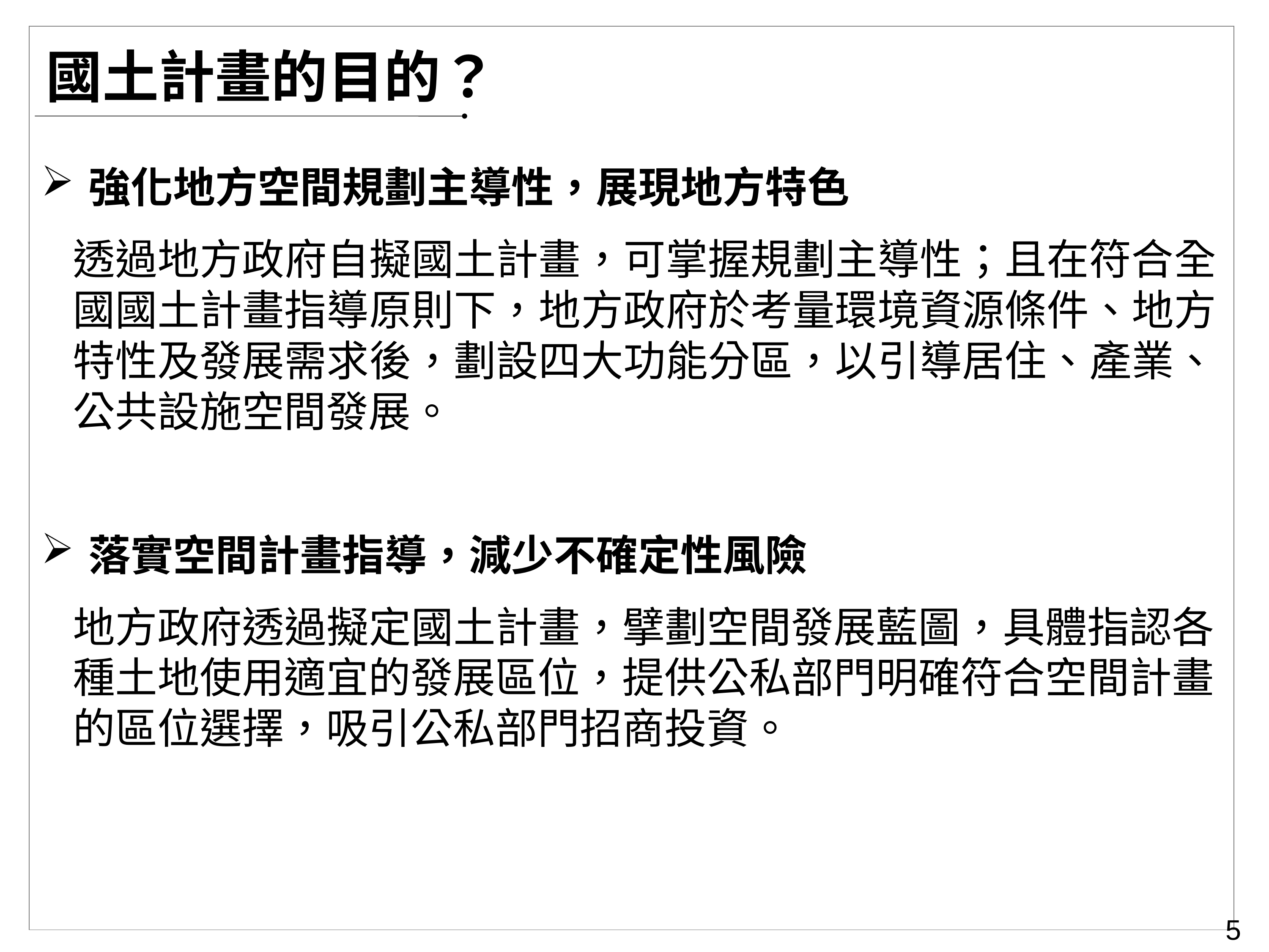

國土計畫的目的？

強化地方空間規劃主導性，展現地方特色
透過地方政府自擬國土計畫，可掌握規劃主導性；且在符合全國國土計畫指導原則下，地方政府於考量環境資源條件、地方特性及發展需求後，劃設四大功能分區，以引導居住、產業、公共設施空間發展。

落實空間計畫指導，減少不確定性風險
地方政府透過擬定國土計畫，擘劃空間發展藍圖，具體指認各種土地使用適宜的發展區位，提供公私部門明確符合空間計畫的區位選擇，吸引公私部門招商投資。
5